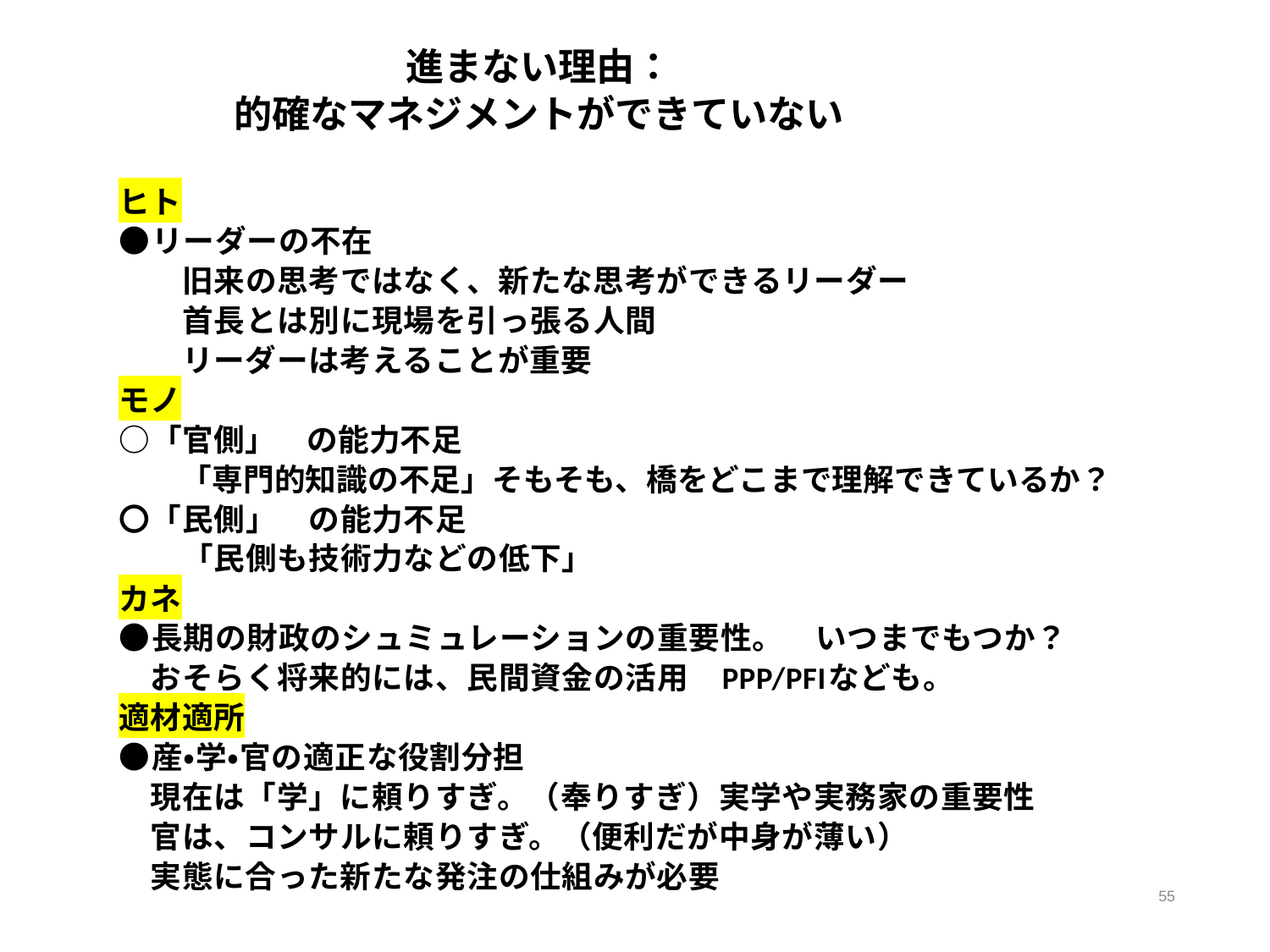

進まない理由：
的確なマネジメントができていない

ヒト
●リーダーの不在
　　旧来の思考ではなく、新たな思考ができるリーダー
　　首長とは別に現場を引っ張る人間
　　リーダーは考えることが重要
モノ
○「官側」　の能力不足
　　「専門的知識の不足」そもそも、橋をどこまで理解できているか？
〇「民側」　の能力不足
　　「民側も技術力などの低下」
カネ
●長期の財政のシュミュレーションの重要性。　いつまでもつか？
　おそらく将来的には、民間資金の活用　PPP/PFIなども。
適材適所
●産・学・官の適正な役割分担
　現在は「学」に頼りすぎ。（奉りすぎ）実学や実務家の重要性
　官は、コンサルに頼りすぎ。（便利だが中身が薄い）
　実態に合った新たな発注の仕組みが必要

55